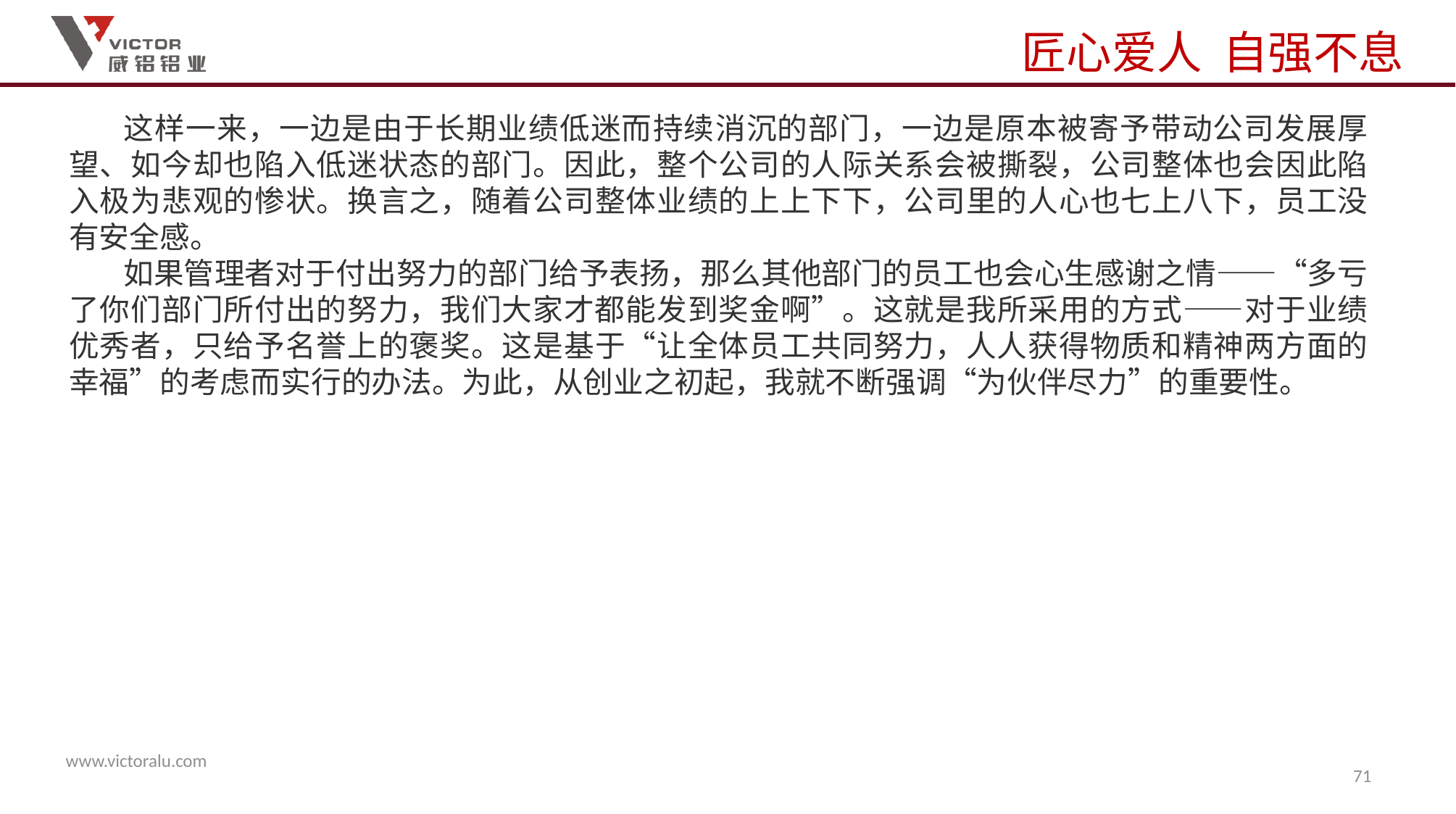

这样一来，一边是由于长期业绩低迷而持续消沉的部门，一边是原本被寄予带动公司发展厚望、如今却也陷入低迷状态的部门。因此，整个公司的人际关系会被撕裂，公司整体也会因此陷入极为悲观的惨状。换言之，随着公司整体业绩的上上下下，公司里的人心也七上八下，员工没有安全感。
如果管理者对于付出努力的部门给予表扬，那么其他部门的员工也会心生感谢之情——“多亏了你们部门所付出的努力，我们大家才都能发到奖金啊”。这就是我所采用的方式——对于业绩优秀者，只给予名誉上的褒奖。这是基于“让全体员工共同努力，人人获得物质和精神两方面的幸福”的考虑而实行的办法。为此，从创业之初起，我就不断强调“为伙伴尽力”的重要性。
71